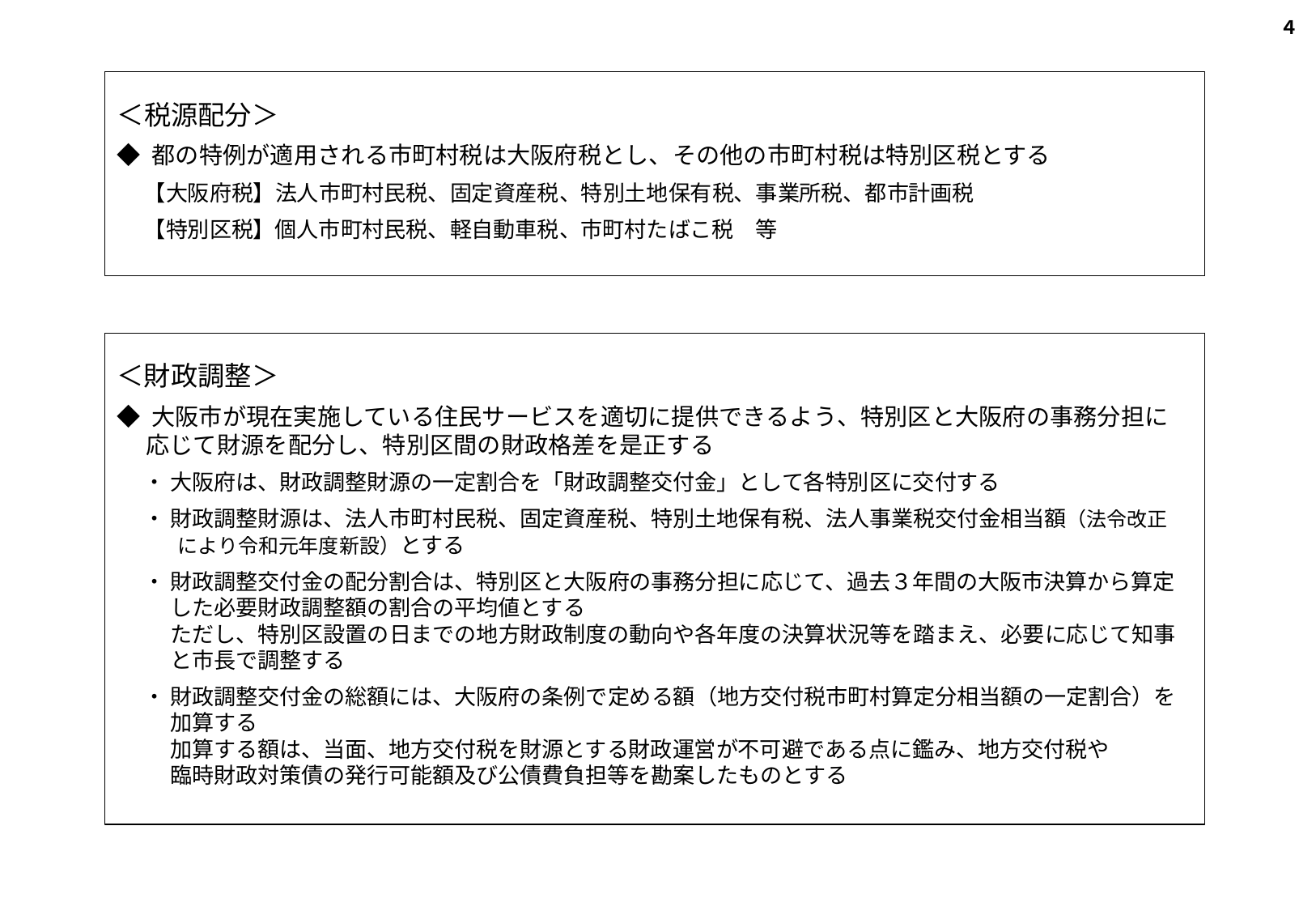

４

＜税源配分＞
◆ 都の特例が適用される市町村税は大阪府税とし、その他の市町村税は特別区税とする
　 【大阪府税】法人市町村民税、固定資産税、特別土地保有税、事業所税、都市計画税
　 【特別区税】個人市町村民税、軽自動車税、市町村たばこ税　等

＜財政調整＞
◆ 大阪市が現在実施している住民サービスを適切に提供できるよう、特別区と大阪府の事務分担に
　 応じて財源を配分し、特別区間の財政格差を是正する
　 ・ 大阪府は、財政調整財源の一定割合を「財政調整交付金」として各特別区に交付する
　 ・ 財政調整財源は、法人市町村民税、固定資産税、特別土地保有税、法人事業税交付金相当額（法令改正
　　　により令和元年度新設）とする
　 ・ 財政調整交付金の配分割合は、特別区と大阪府の事務分担に応じて、過去３年間の大阪市決算から算定
　　  した必要財政調整額の割合の平均値とする
　 　 ただし、特別区設置の日までの地方財政制度の動向や各年度の決算状況等を踏まえ、必要に応じて知事
　　  と市長で調整する
　 ・ 財政調整交付金の総額には、大阪府の条例で定める額（地方交付税市町村算定分相当額の一定割合）を
　　  加算する
　　  加算する額は、当面、地方交付税を財源とする財政運営が不可避である点に鑑み、地方交付税や
　　  臨時財政対策債の発行可能額及び公債費負担等を勘案したものとする